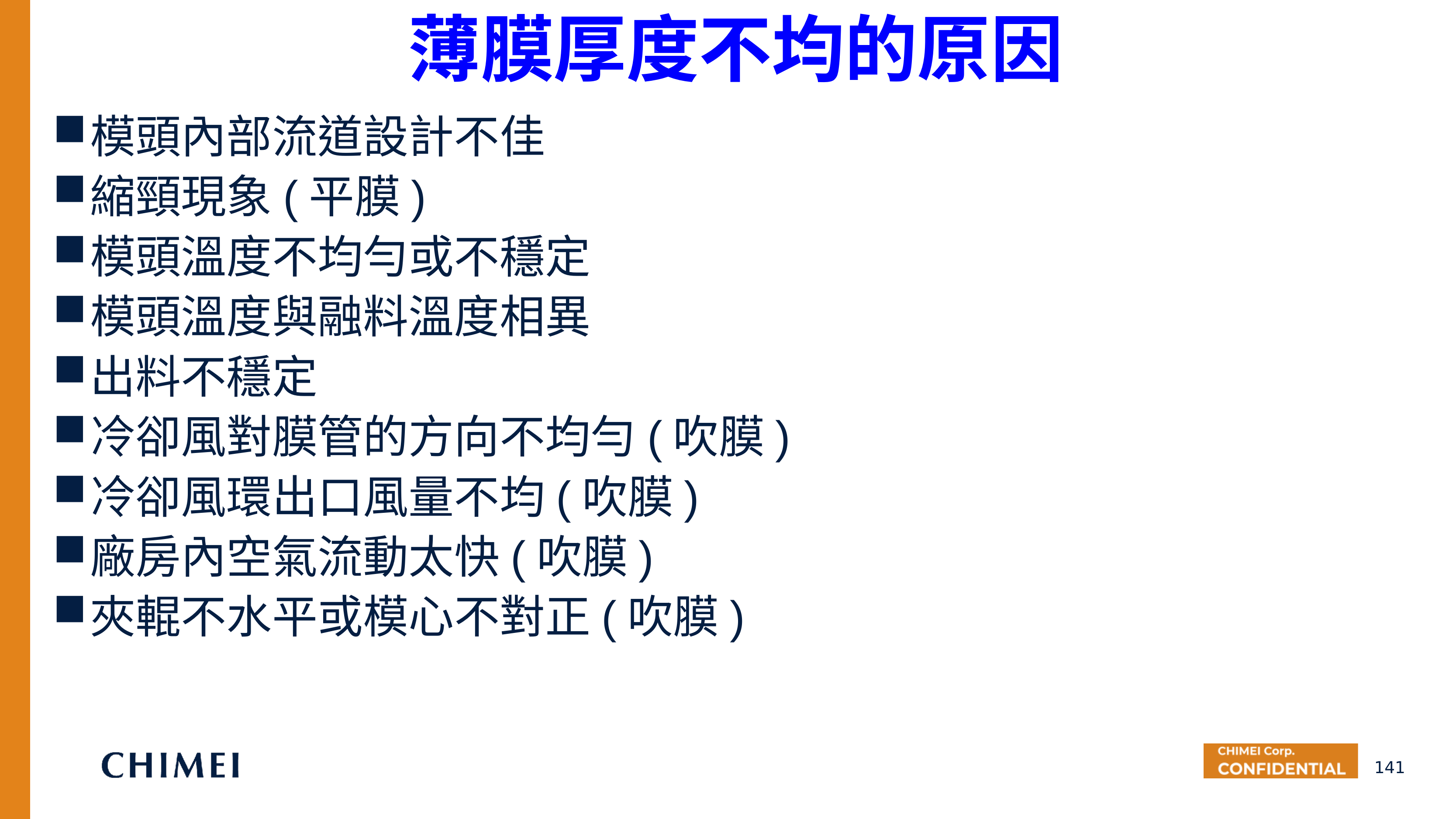

薄膜厚度不均的原因
模頭內部流道設計不佳
縮頸現象(平膜)
模頭溫度不均勻或不穩定
模頭溫度與融料溫度相異
出料不穩定
冷卻風對膜管的方向不均勻(吹膜)
冷卻風環出口風量不均(吹膜)
廠房內空氣流動太快(吹膜)
夾輥不水平或模心不對正(吹膜)
141